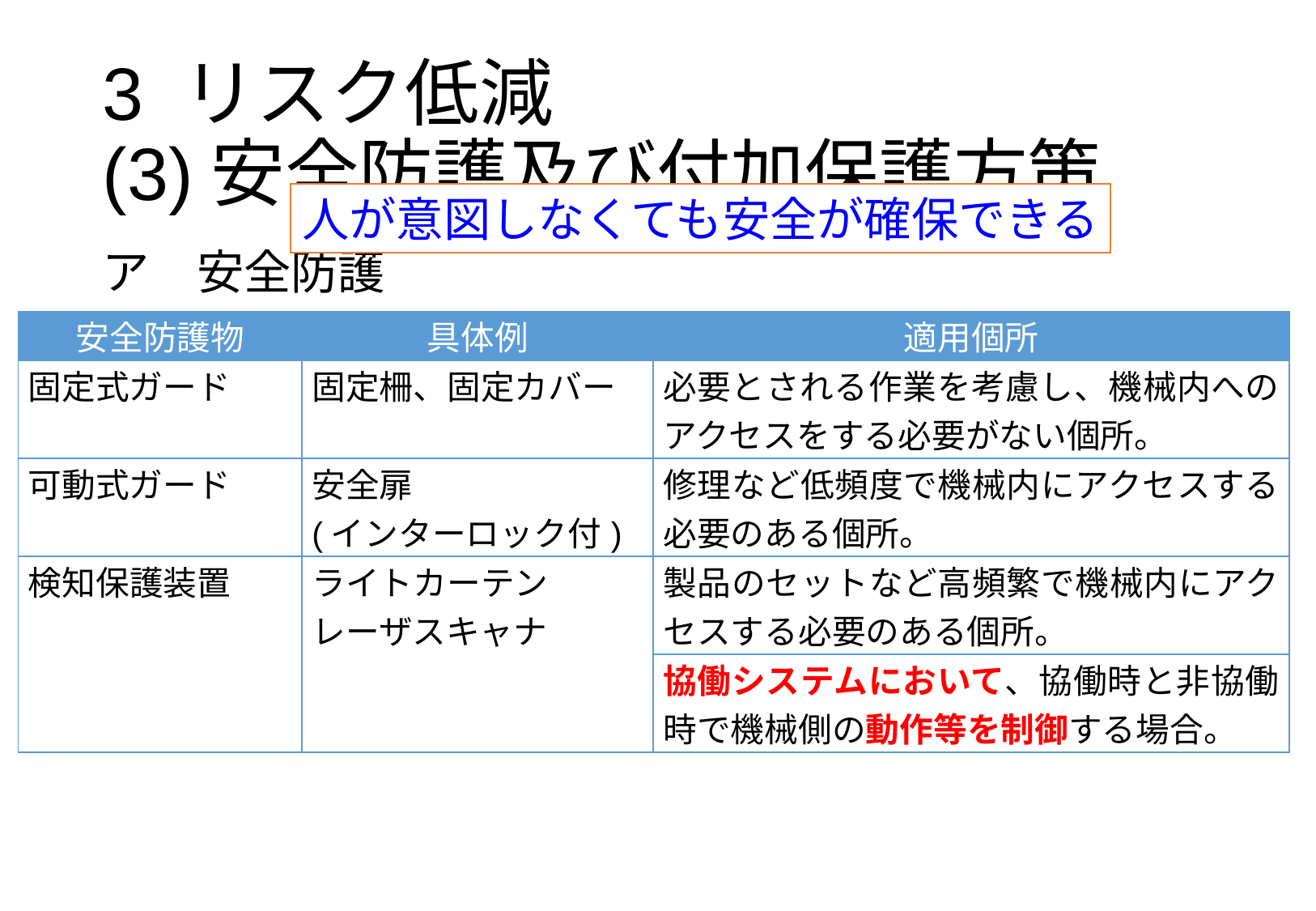

# 3 リスク低減 (3)安全防護及び付加保護方策
人が意図しなくても安全が確保できる
ア　安全防護
| 安全防護物 | 具体例 | 適用個所 |
| --- | --- | --- |
| 固定式ガード | 固定柵、固定カバー | 必要とされる作業を考慮し、機械内へのアクセスをする必要がない個所。 |
| 可動式ガード | 安全扉 (インターロック付) | 修理など低頻度で機械内にアクセスする必要のある個所。 |
| 検知保護装置 | ライトカーテン レーザスキャナ | 製品のセットなど高頻繁で機械内にアクセスする必要のある個所。 |
|  |  | 協働システムにおいて、協働時と非協働時で機械側の動作等を制御する場合。 |